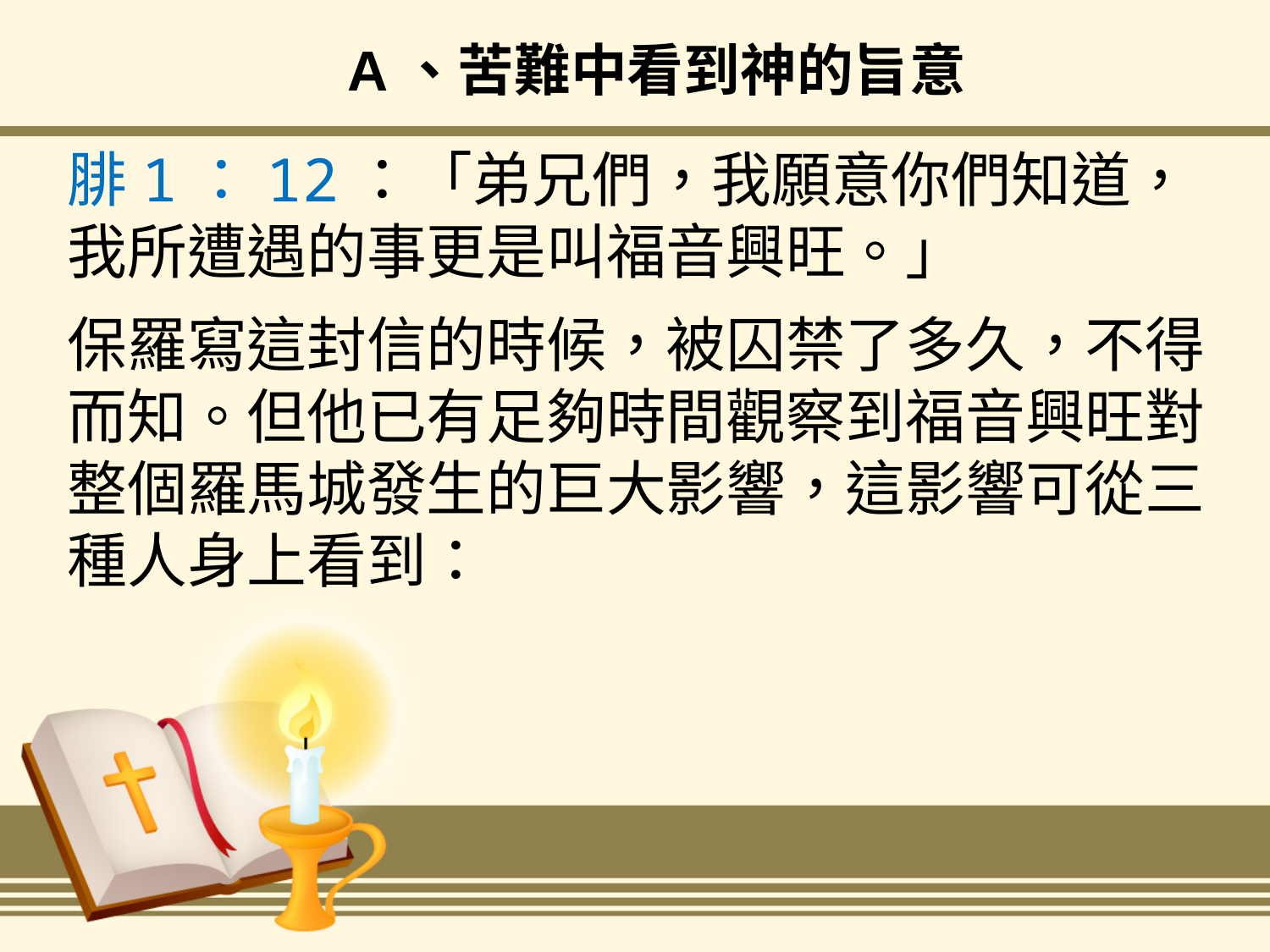

# A、苦難中看到神的旨意
腓1：12：「弟兄們，我願意你們知道，我所遭遇的事更是叫福音興旺。」
保羅寫這封信的時候，被囚禁了多久，不得而知。但他已有足夠時間觀察到福音興旺對整個羅馬城發生的巨大影響，這影響可從三種人身上看到：